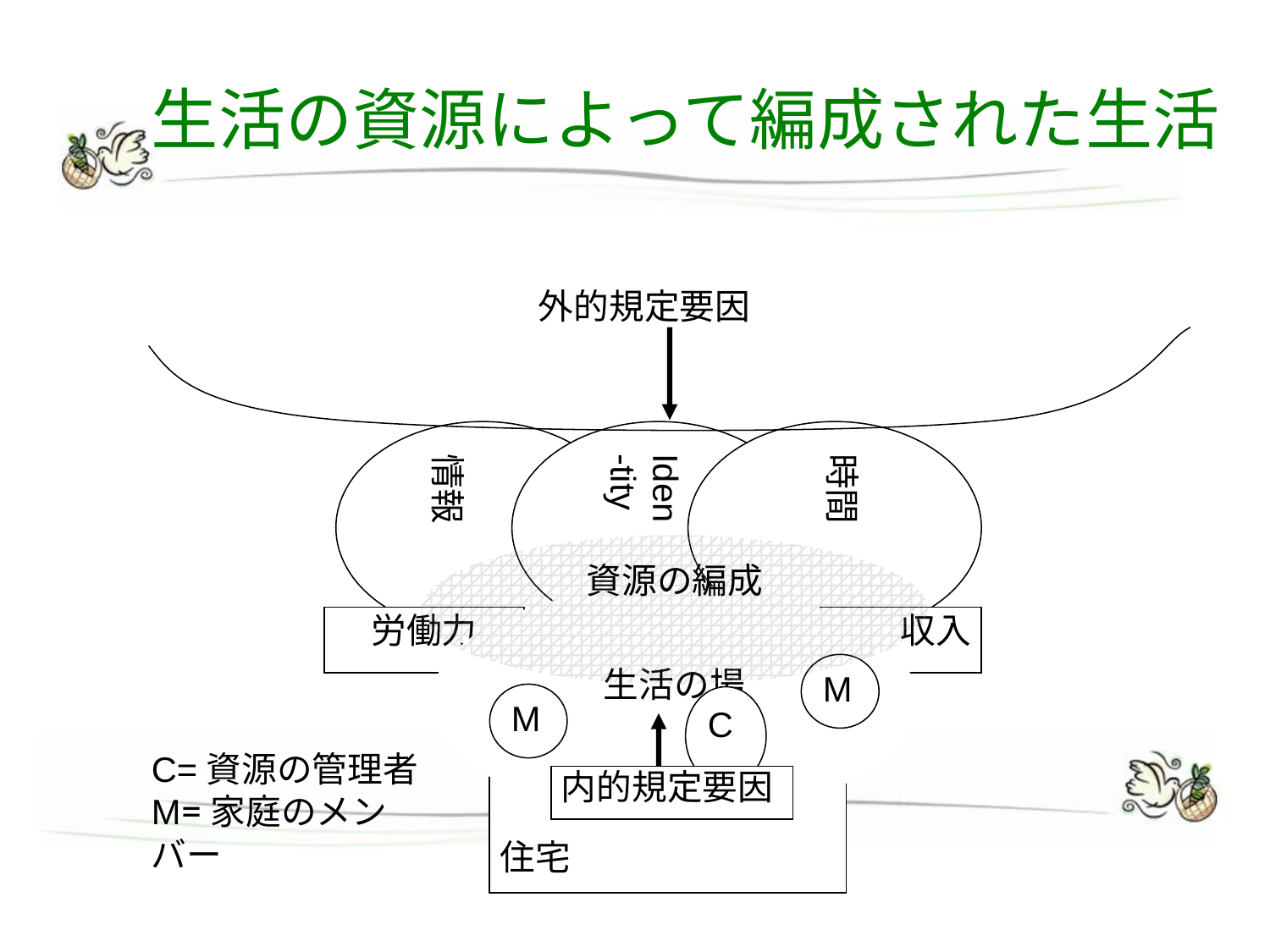

# 生活の資源によって編成された生活
外的規定要因

資源の編成

情報

Iden
-tity

時間
生活の場

M

住宅

M
C

内的規定要因
労働力
収入
C=資源の管理者
M=家庭のメンバー